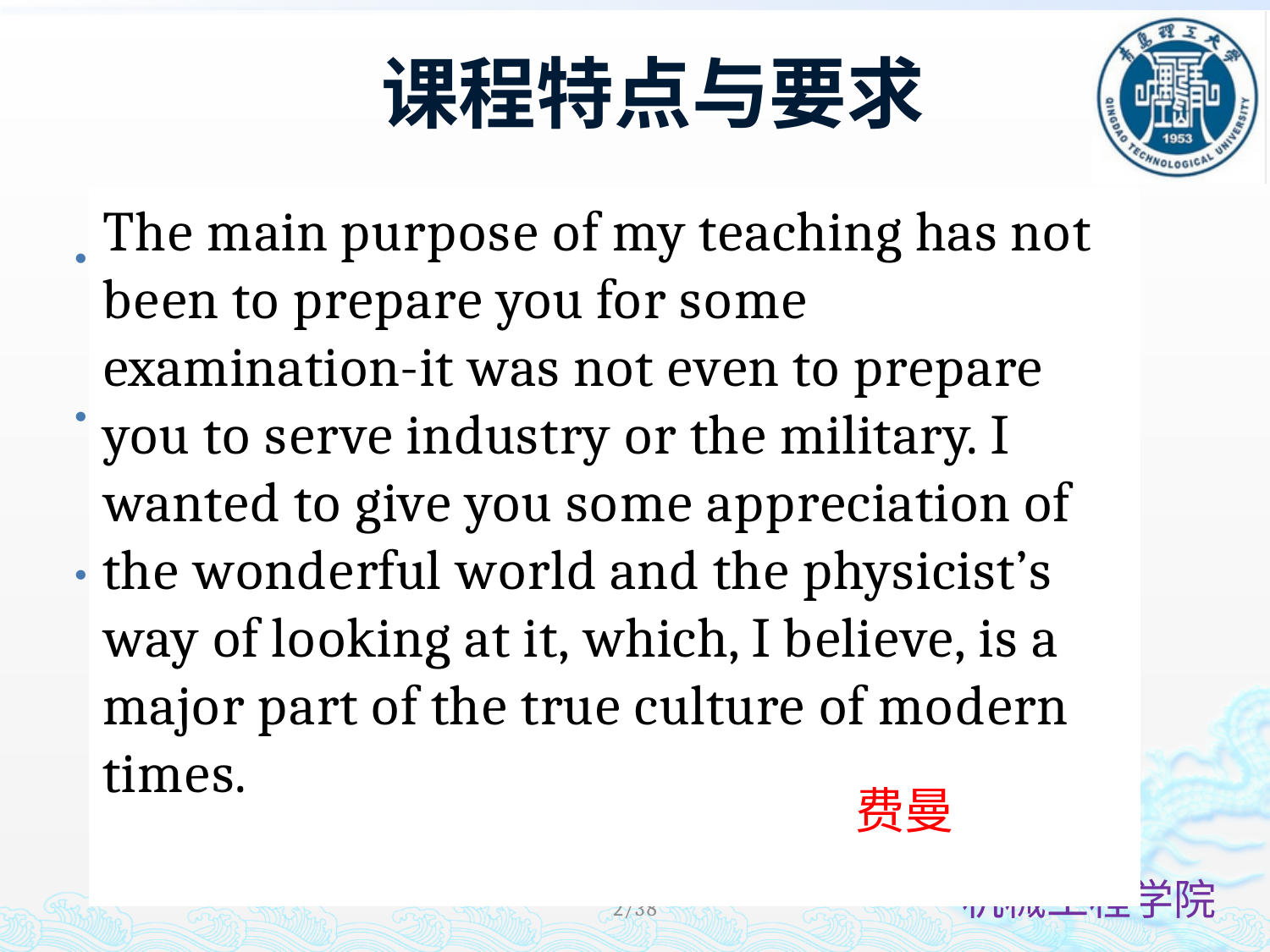

# 课程特点与要求
The main purpose of my teaching has not been to prepare you for some examination-it was not even to prepare you to serve industry or the military. I wanted to give you some appreciation of the wonderful world and the physicist’s way of looking at it, which, I believe, is a major part of the true culture of modern times.

教师与课程的基本要求：
　　传授知识，掌握方法
教师与课程的高级要求：
　　开启心智，拓展视野
教师与课程的理想要求
我讲授的目的，不是为你们参加考试做准备－－甚至不是为你们服务于工业或军事做准备，我最想做的是向你们给出对这个奇妙世界的一些欣赏，以及物理学家们看待这个世界的方式，这是现今时代里真正文化的主要部分
费曼
2/38